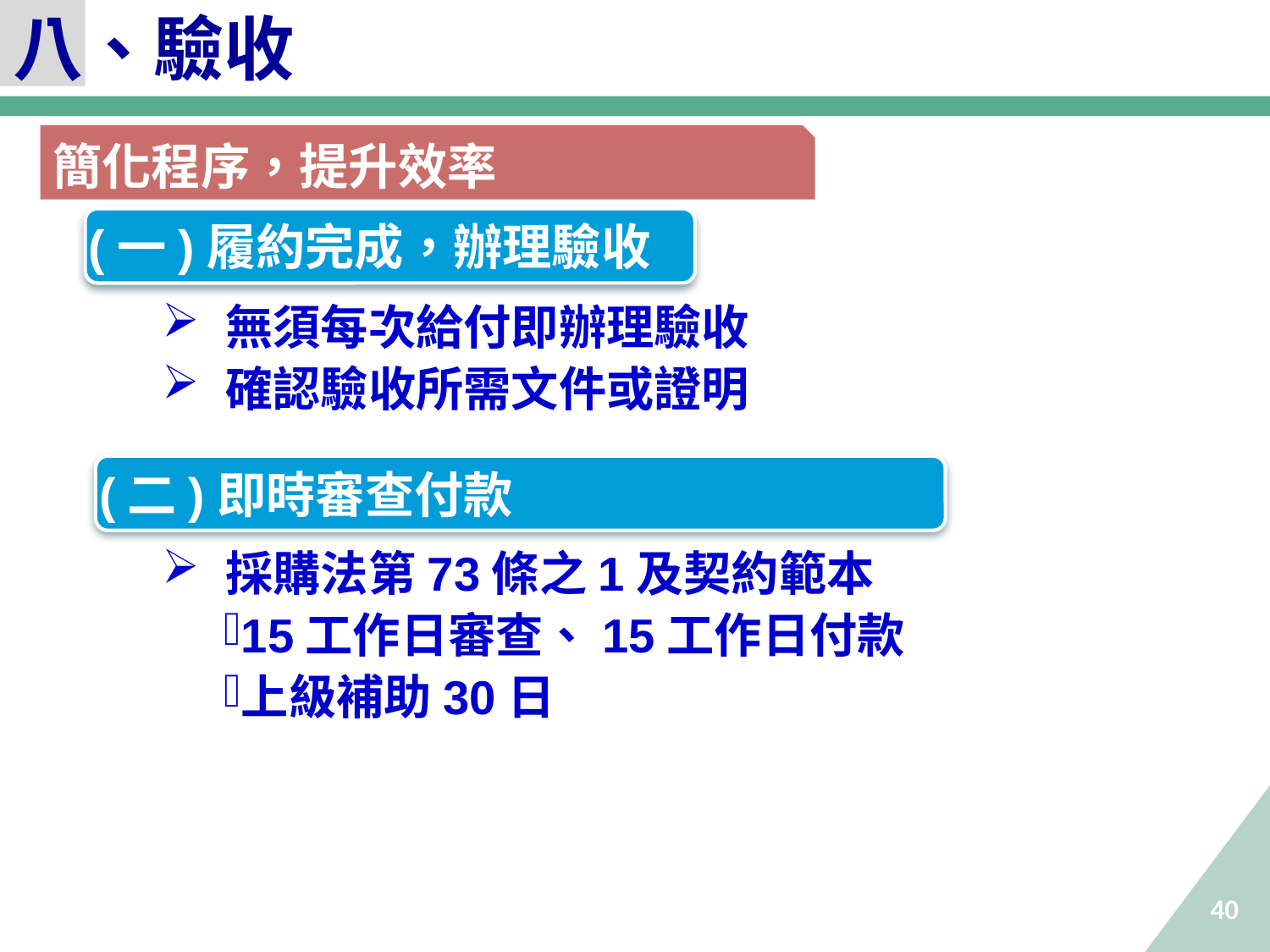

八、驗收

簡化程序，提升效率
(一)履約完成，辦理驗收

無須每次給付即辦理驗收
確認驗收所需文件或證明

採購法第73條之1及契約範本
15工作日審查、15工作日付款
上級補助30日

(二)即時審查付款

40